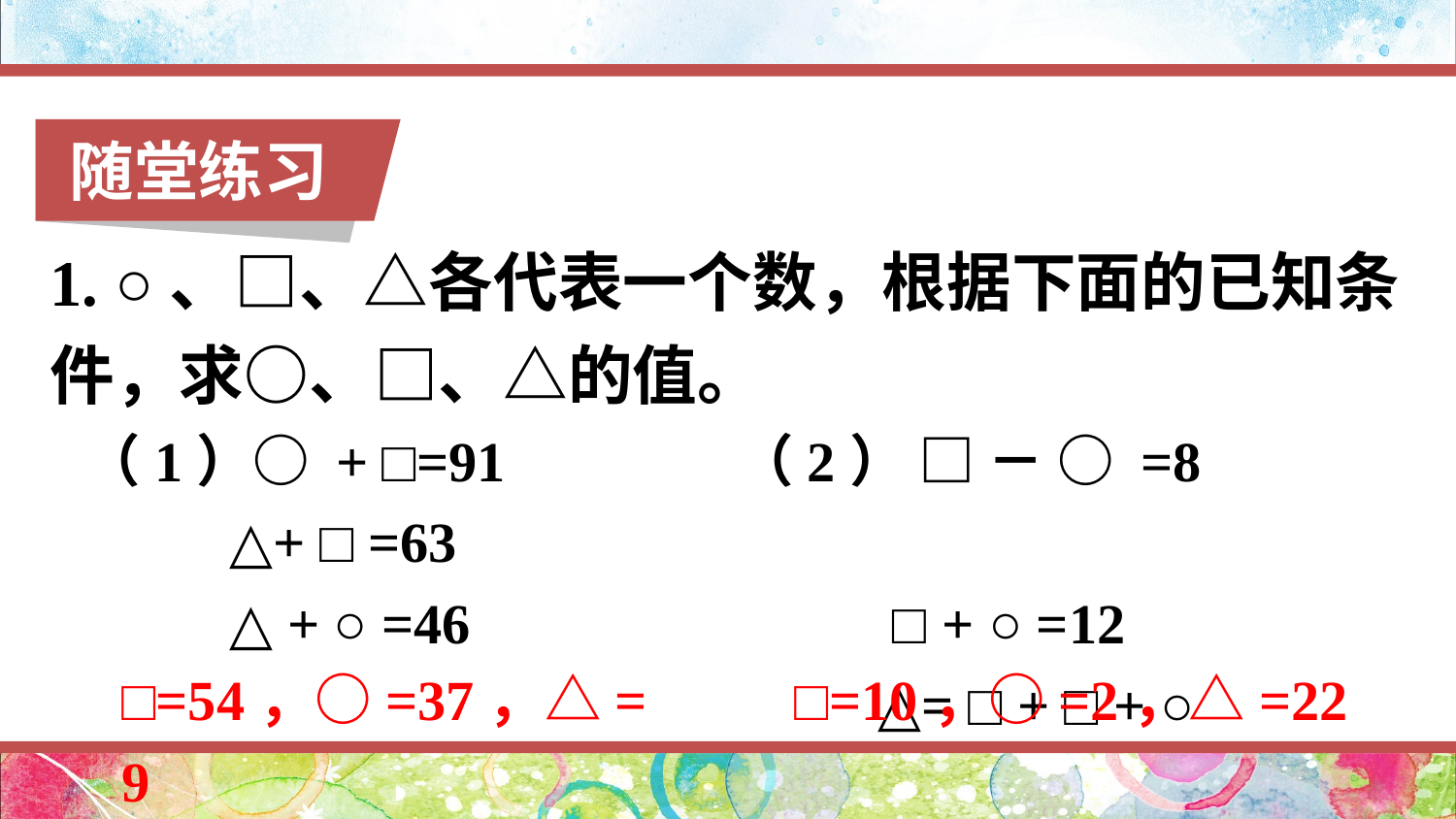

随堂练习
1. ○、□、△各代表一个数，根据下面的已知条件，求○、□、△的值。
（1）○ + □=91
	△+ □ =63
	△ + ○ =46
（2） □ － ○ =8
           □ + ○ =12
          △= □ + □ + ○
□=54，○=37，△=9
□=10，○=2，△=22